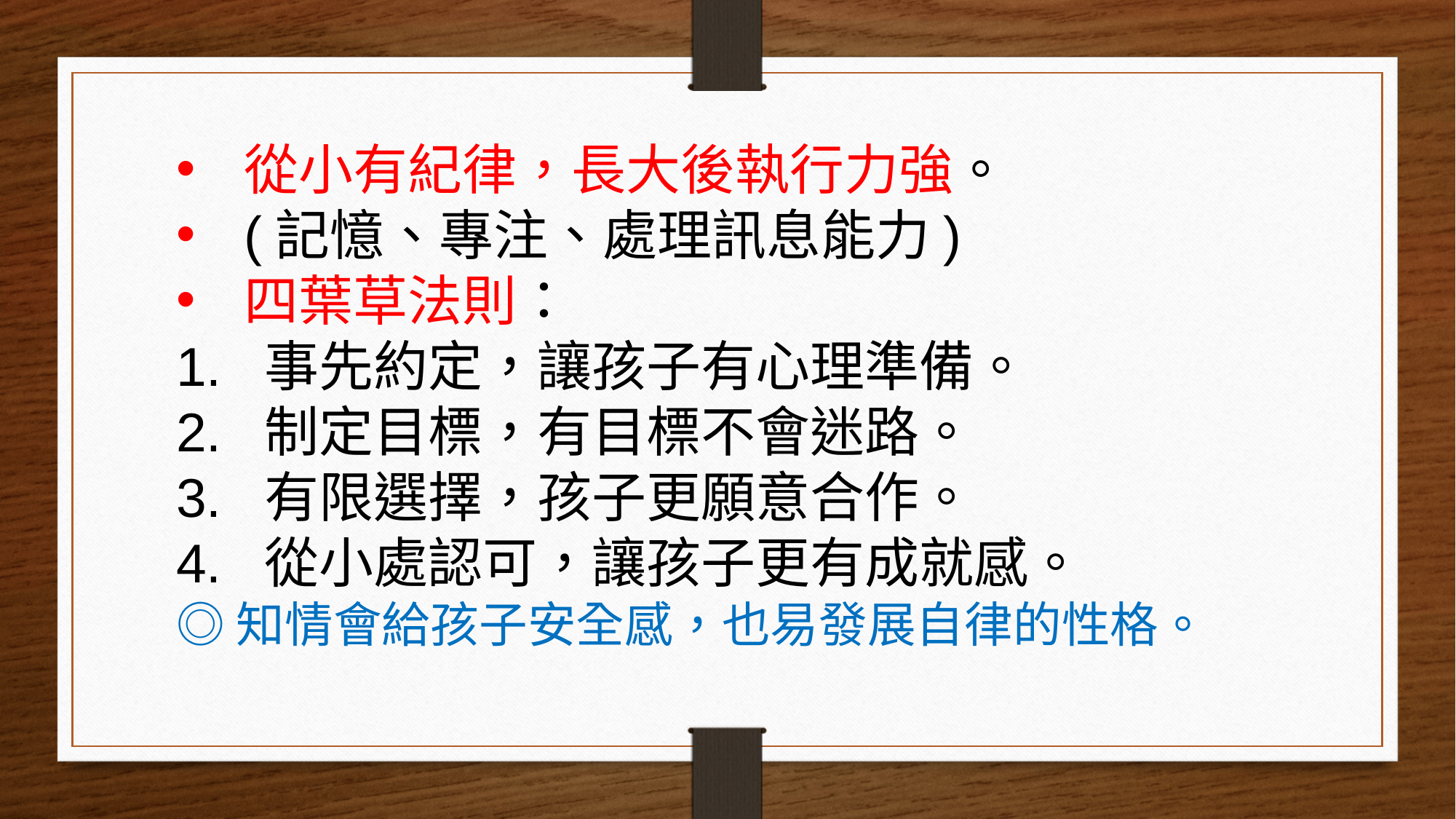

從小有紀律，長大後執行力強。
(記憶、專注、處理訊息能力)
四葉草法則：
事先約定，讓孩子有心理準備。
制定目標，有目標不會迷路。
有限選擇，孩子更願意合作。
從小處認可，讓孩子更有成就感。
◎知情會給孩子安全感，也易發展自律的性格。